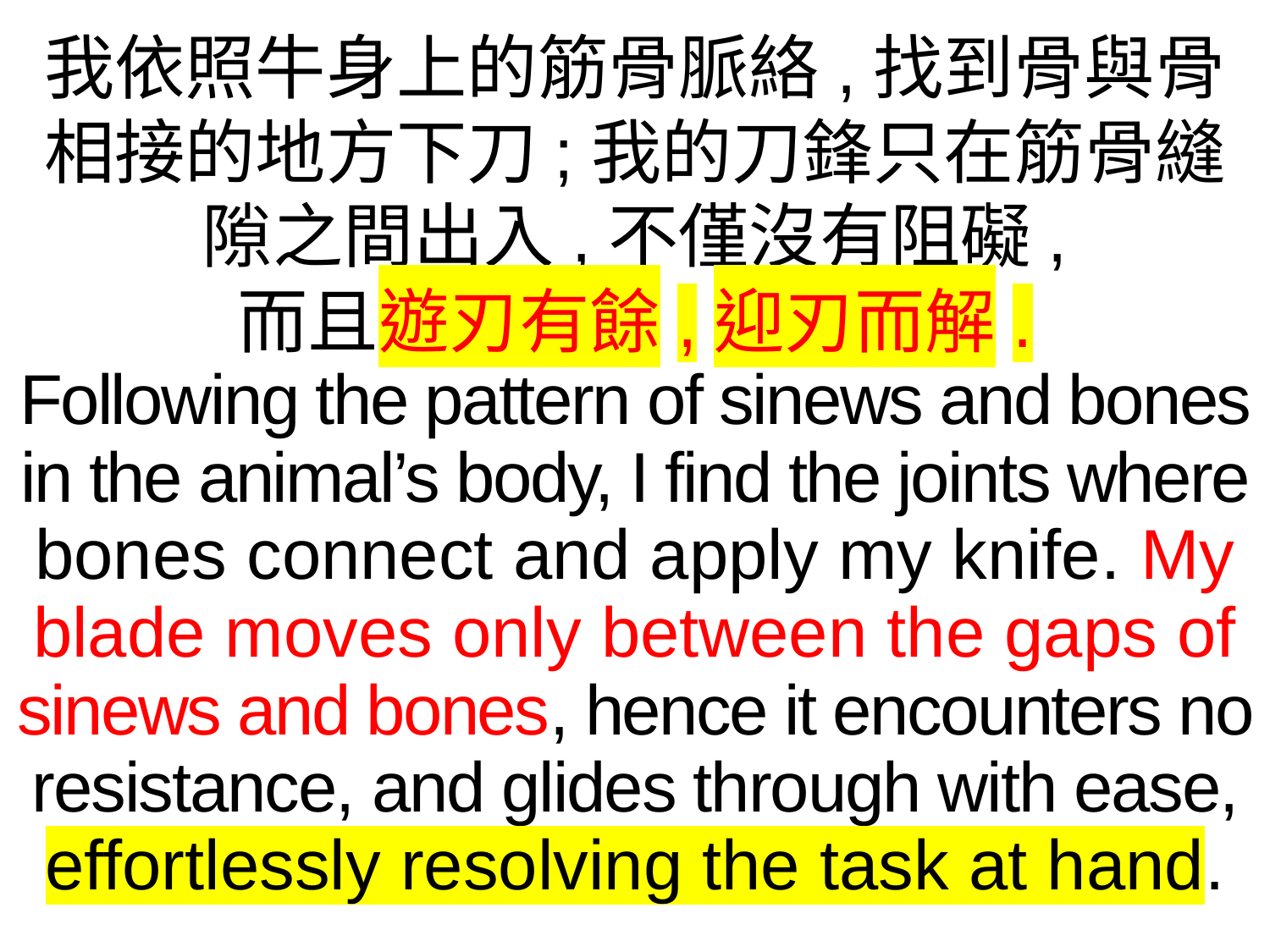

我依照牛身上的筋骨脈絡,找到骨與骨相接的地方下刀;我的刀鋒只在筋骨縫隙之間出入,不僅沒有阻礙,
而且遊刃有餘,迎刃而解.
Following the pattern of sinews and bones in the animal’s body, I find the joints where bones connect and apply my knife. My blade moves only between the gaps of sinews and bones, hence it encounters no resistance, and glides through with ease, effortlessly resolving the task at hand.